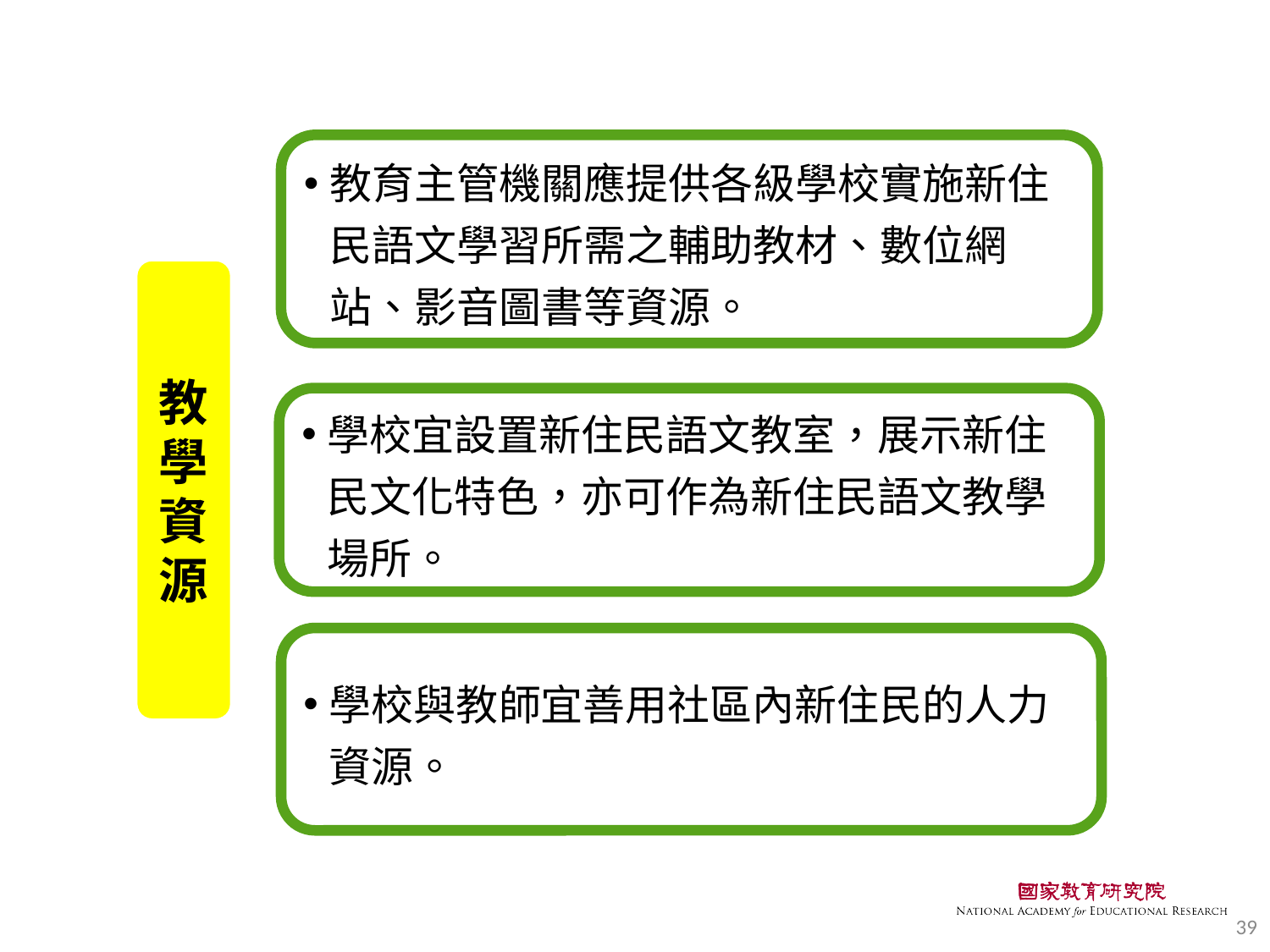

教育主管機關應提供各級學校實施新住民語文學習所需之輔助教材、數位網站、影音圖書等資源。

教
學
資
源
學校宜設置新住民語文教室，展示新住民文化特色，亦可作為新住民語文教學場所。
學校與教師宜善用社區內新住民的人力資源。
39